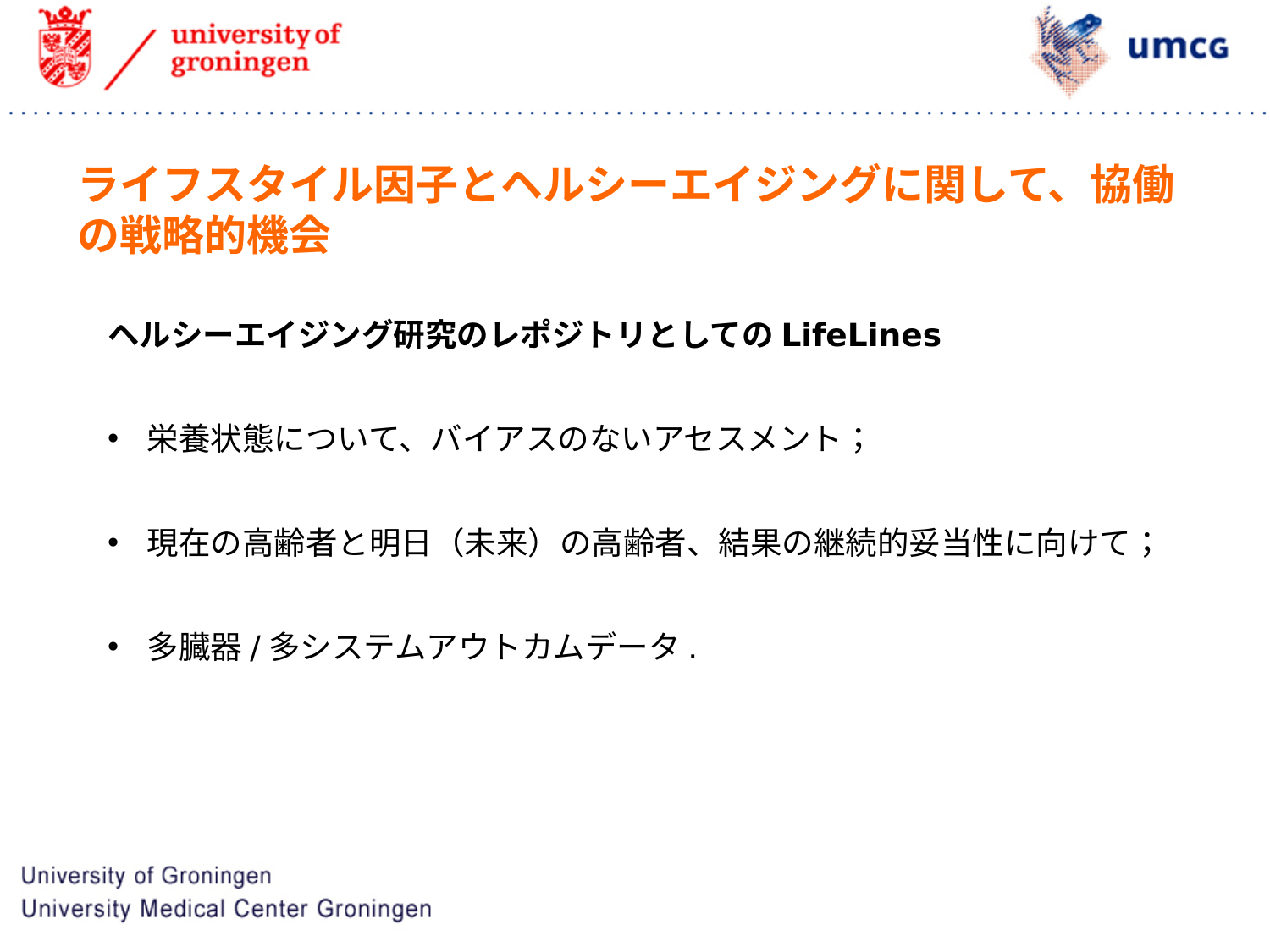

# ライフスタイル因子とヘルシーエイジングに関して、協働の戦略的機会
ヘルシーエイジング研究のレポジトリとしてのLifeLines

栄養状態について、バイアスのないアセスメント；

現在の高齢者と明日（未来）の高齢者、結果の継続的妥当性に向けて；

多臓器/多システムアウトカムデータ.